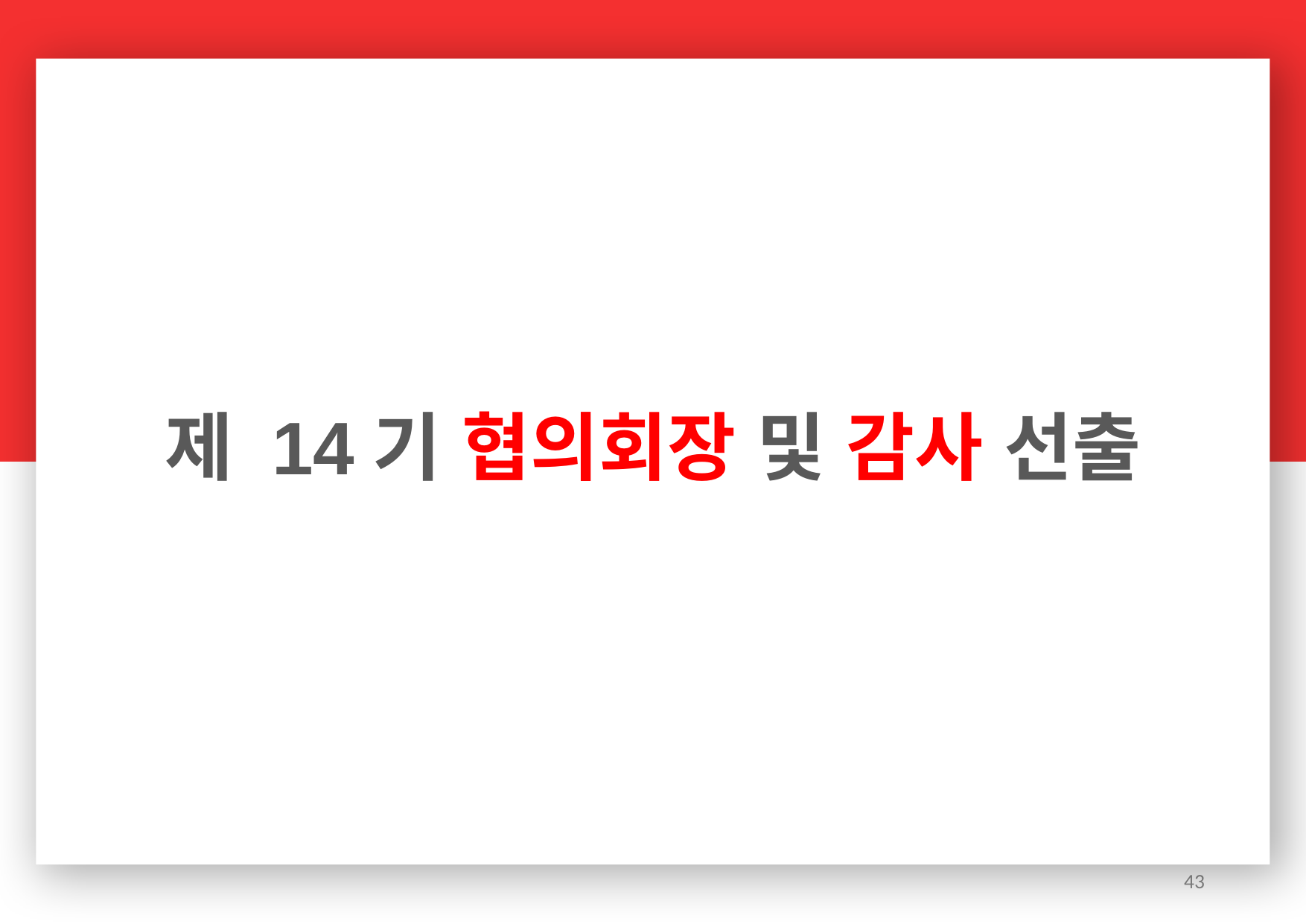

제 14기 협의회장 및 감사 선출
43